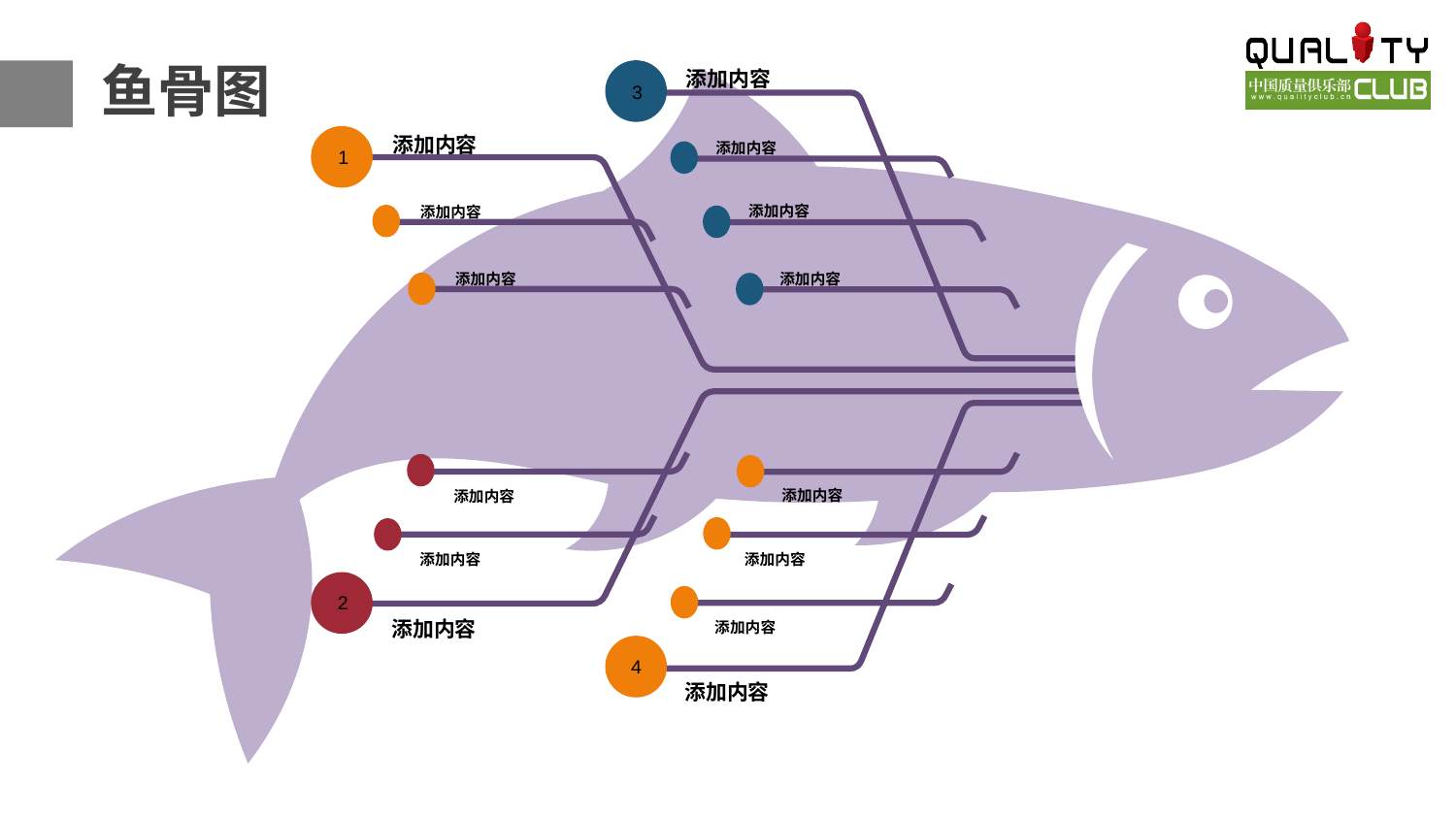

鱼骨图
添加内容

添加内容
添加内容

添加内容
添加内容

添加内容
添加内容

添加内容
添加内容

添加内容
添加内容

添加内容
添加内容
添加内容

3

1

2

4